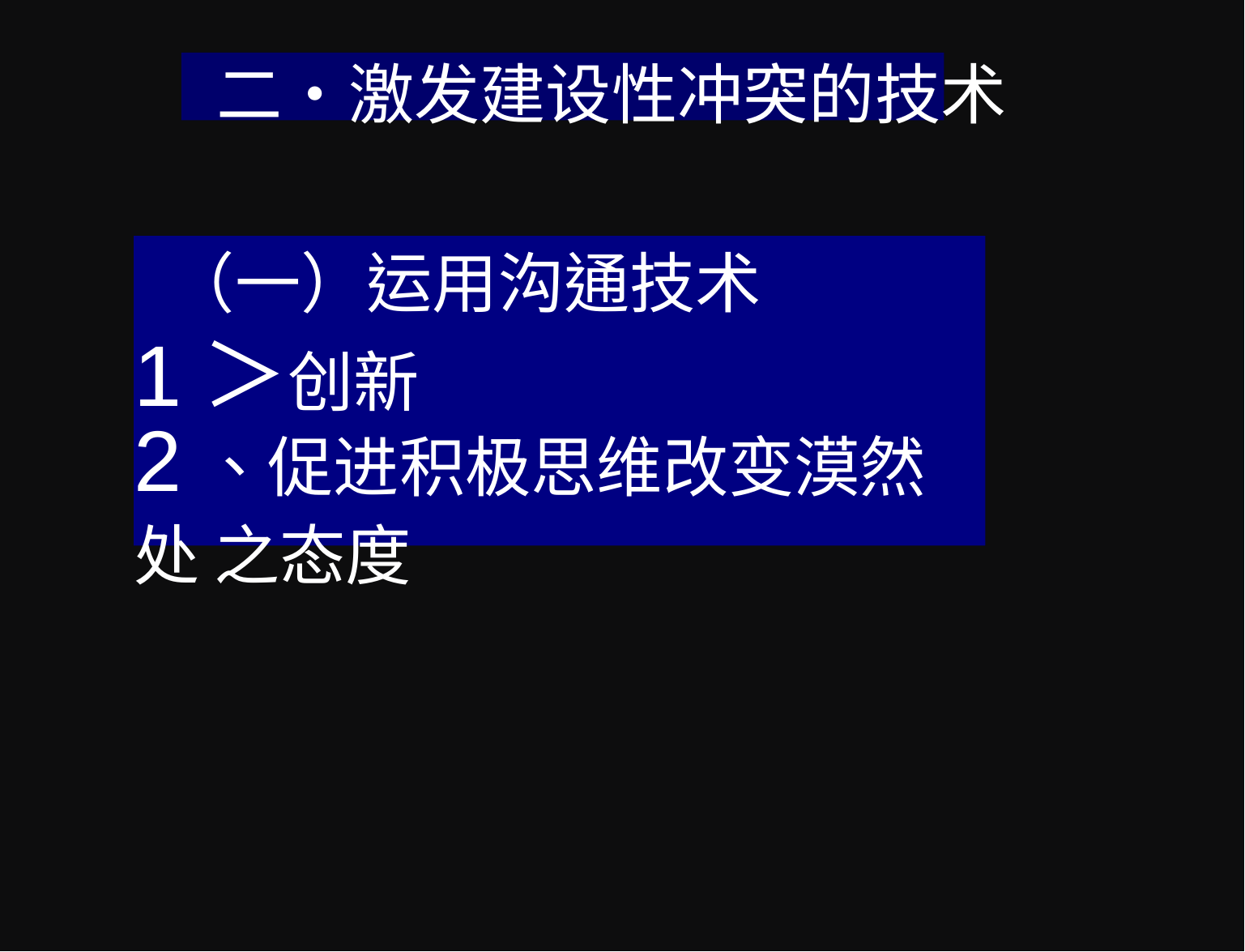

二•激发建设性冲突的技术
（一）运用沟通技术
1＞创新
2、促进积极思维改变漠然处 之态度